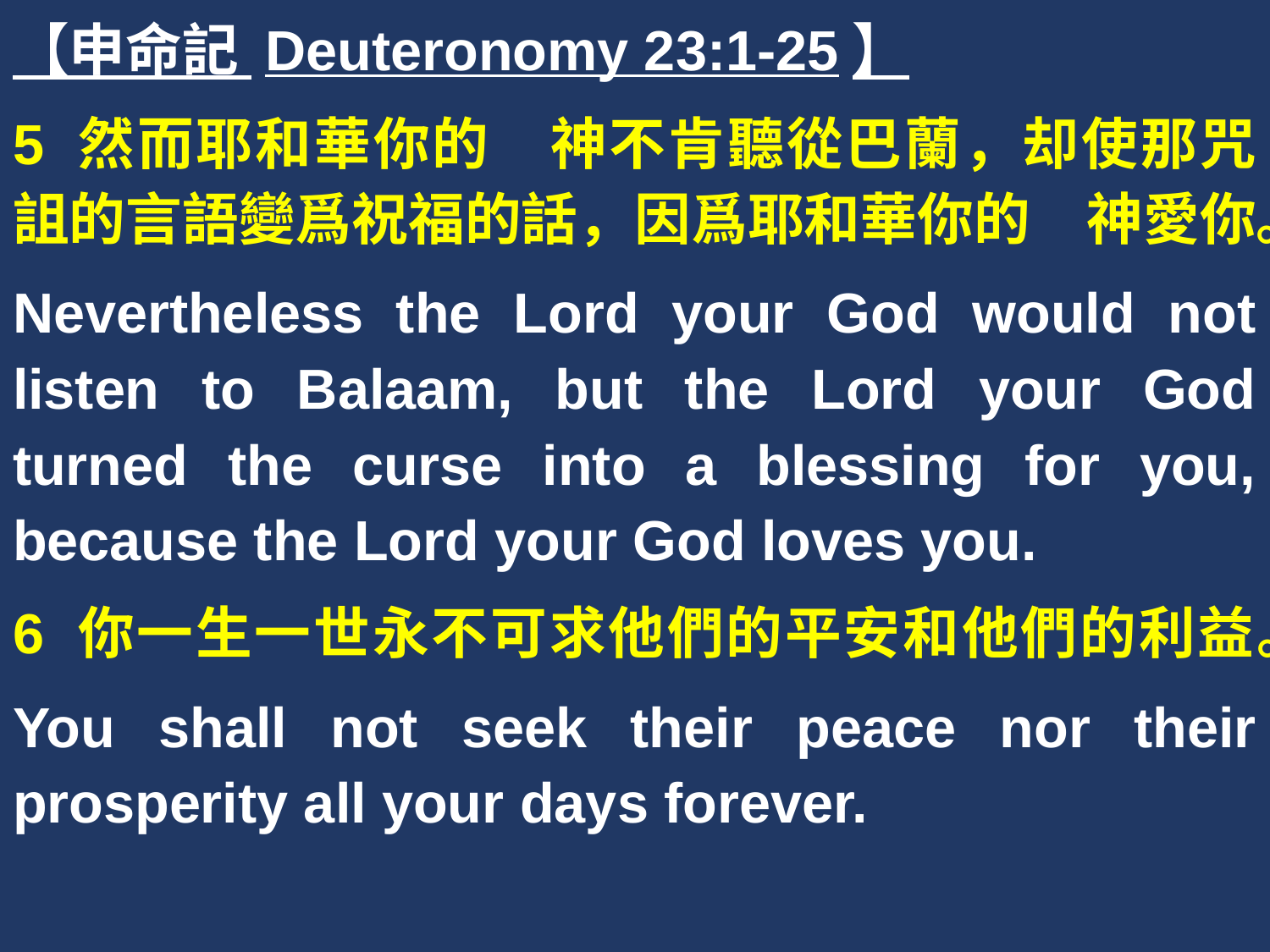

【申命記 Deuteronomy 23:1-25】
5 然而耶和華你的　神不肯聽從巴蘭，却使那咒詛的言語變爲祝福的話，因爲耶和華你的　神愛你。
Nevertheless the Lord your God would not listen to Balaam, but the Lord your God turned the curse into a blessing for you, because the Lord your God loves you.
6 你一生一世永不可求他們的平安和他們的利益。
You shall not seek their peace nor their prosperity all your days forever.